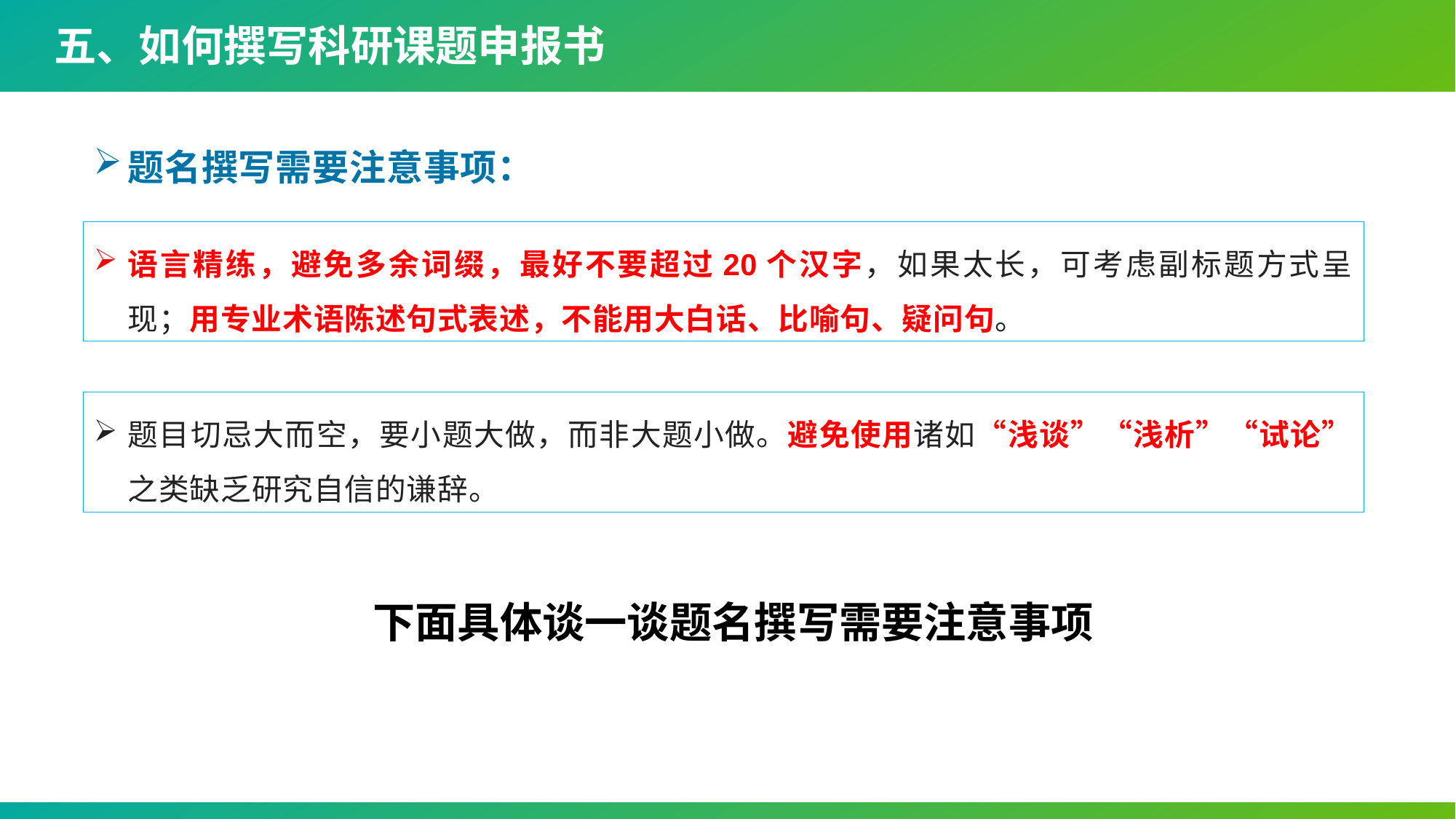

五、如何撰写科研课题申报书
题名撰写需要注意事项：
语言精练，避免多余词缀，最好不要超过20个汉字，如果太长，可考虑副标题方式呈现；用专业术语陈述句式表述，不能用大白话、比喻句、疑问句。
题目切忌大而空，要小题大做，而非大题小做。避免使用诸如“浅谈”“浅析”“试论”之类缺乏研究自信的谦辞。
下面具体谈一谈题名撰写需要注意事项